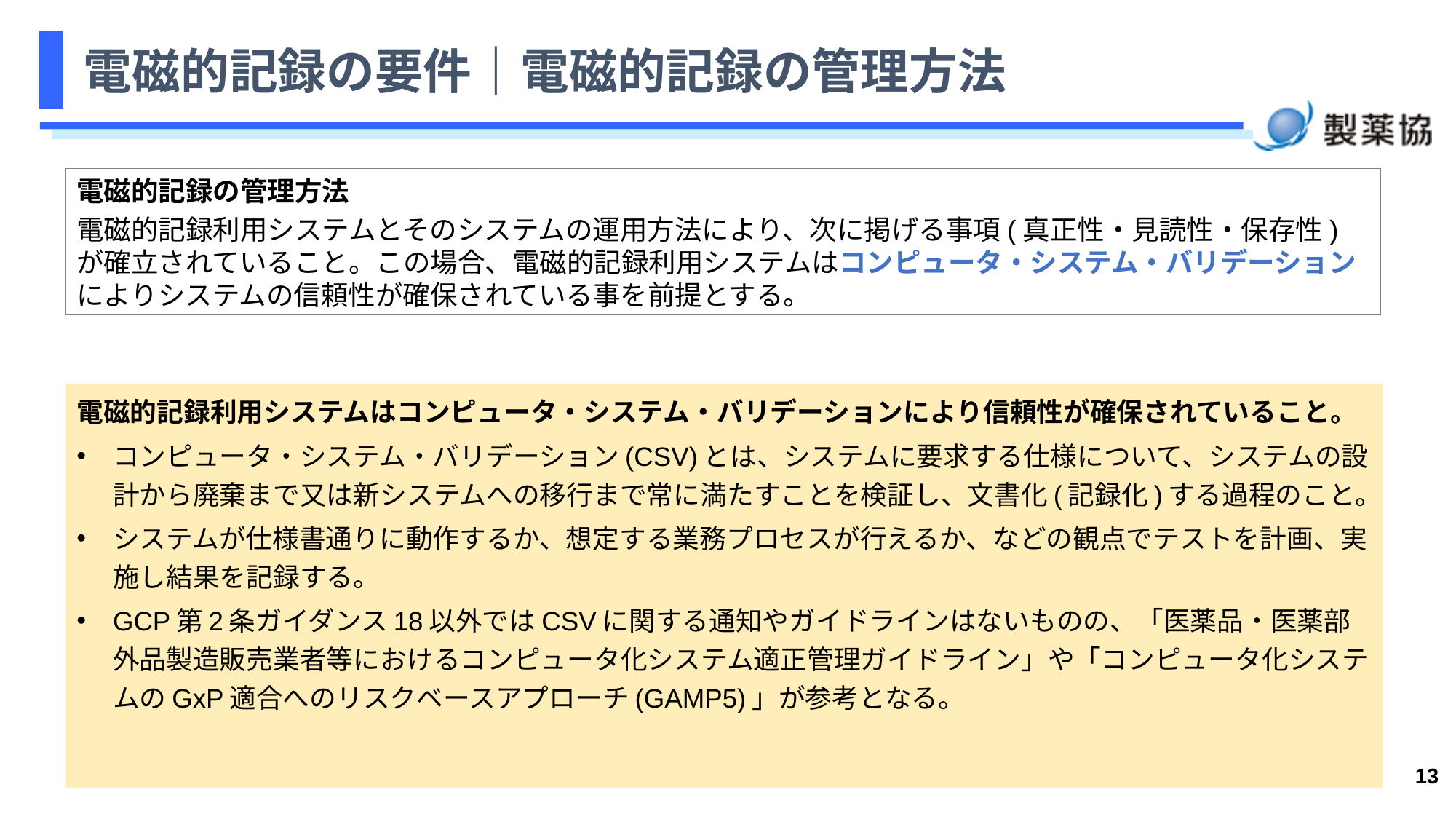

13
# 電磁的記録の要件｜電磁的記録の管理方法
電磁的記録の管理方法
電磁的記録利用システムとそのシステムの運用方法により、次に掲げる事項(真正性・見読性・保存性)が確立されていること。この場合、電磁的記録利用システムはコンピュータ・システム・バリデーションによりシステムの信頼性が確保されている事を前提とする。
電磁的記録利用システムはコンピュータ・システム・バリデーションにより信頼性が確保されていること。
コンピュータ・システム・バリデーション(CSV)とは、システムに要求する仕様について、システムの設計から廃棄まで又は新システムへの移行まで常に満たすことを検証し、文書化(記録化)する過程のこと。
システムが仕様書通りに動作するか、想定する業務プロセスが行えるか、などの観点でテストを計画、実施し結果を記録する。
GCP第2条ガイダンス18以外ではCSVに関する通知やガイドラインはないものの、「医薬品・医薬部外品製造販売業者等におけるコンピュータ化システム適正管理ガイドライン」や「コンピュータ化システムのGxP適合へのリスクベースアプローチ(GAMP5)」が参考となる。